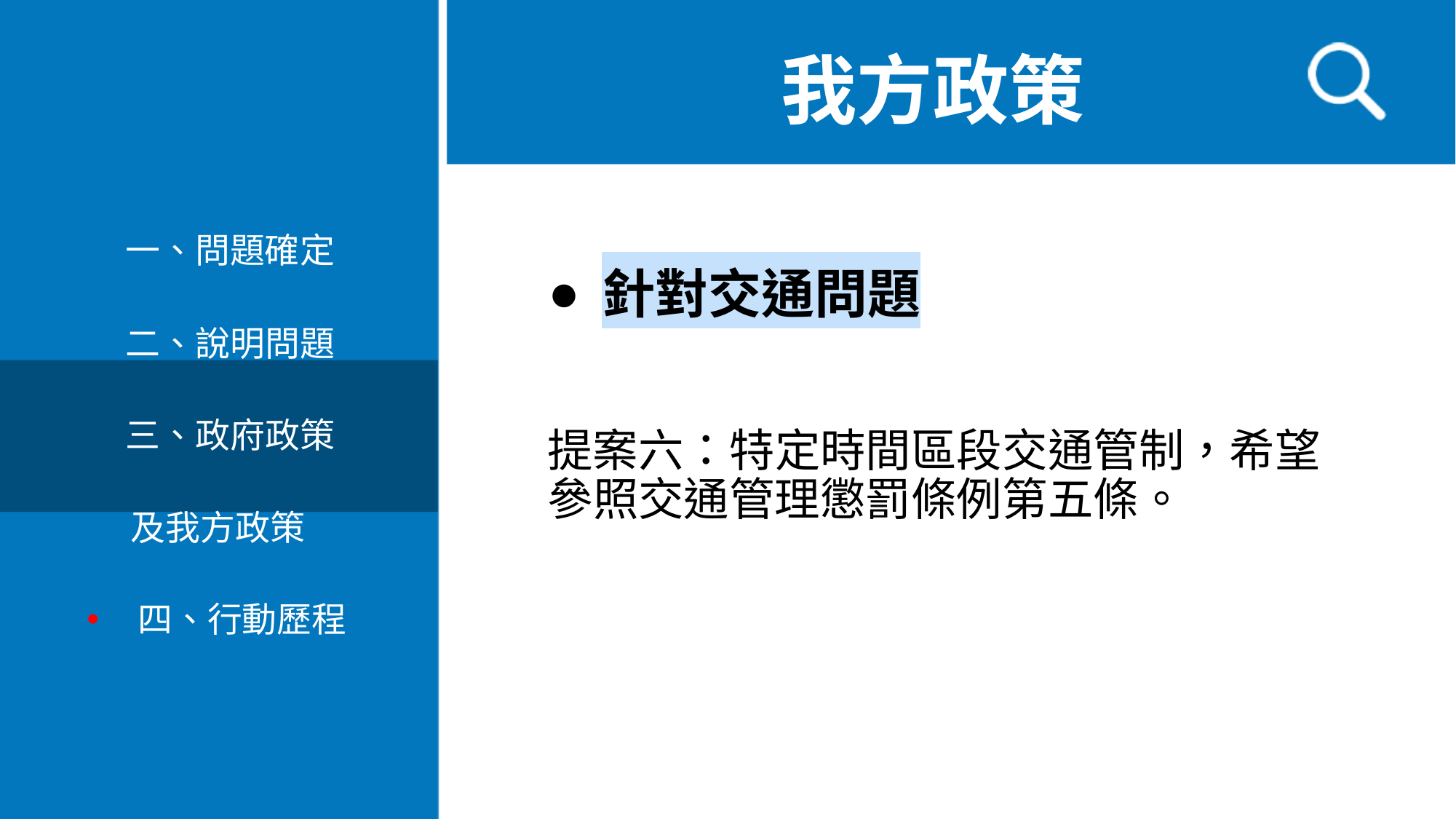

我方政策
# 針對交通問題

提案六：特定時間區段交通管制，希望參照交通管理懲罰條例第五條。

　一、問題確定
　 二、說明問題
　 三、政府政策
     及我方政策
四、行動歷程